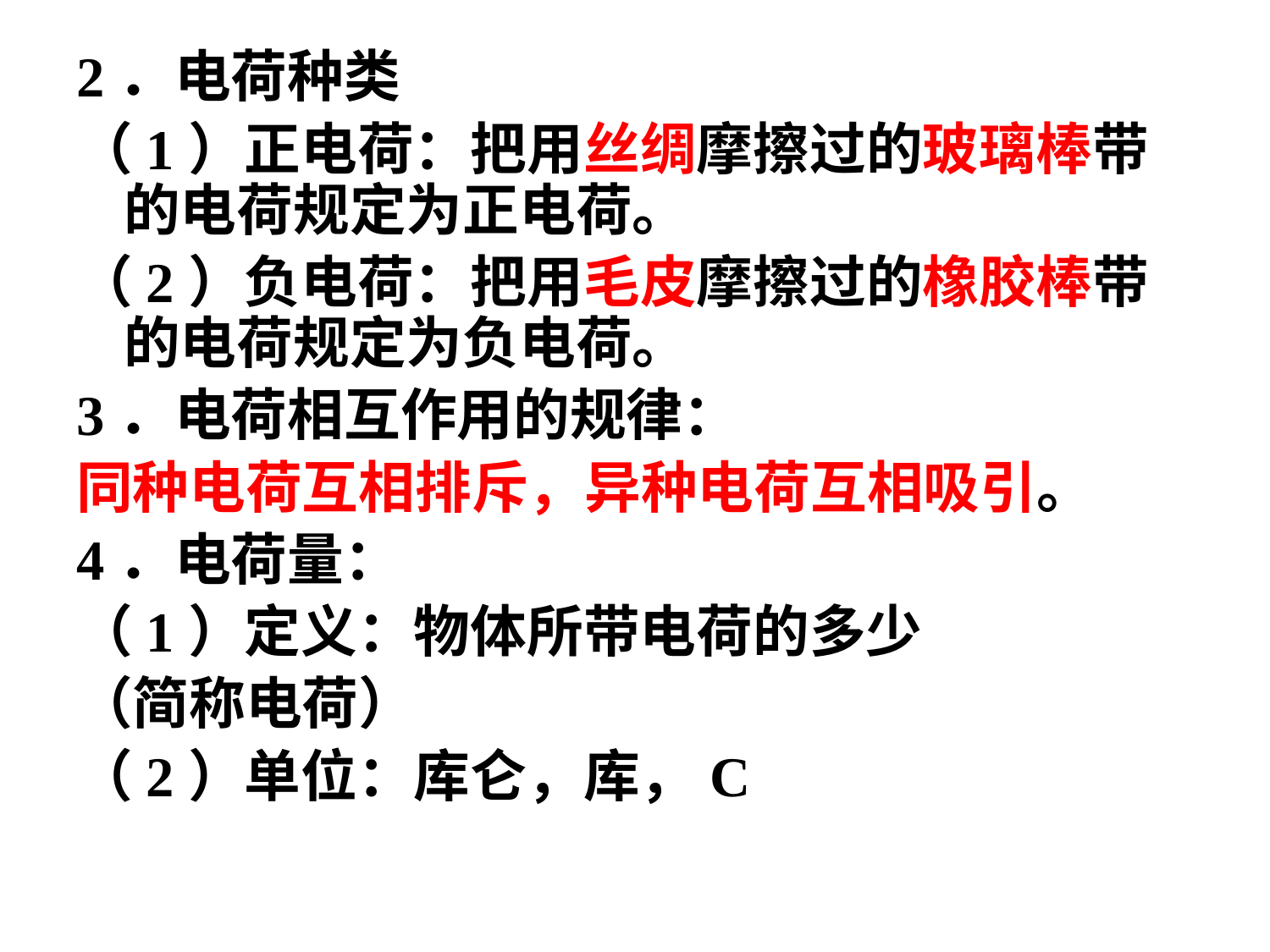

2．电荷种类
（1）正电荷：把用丝绸摩擦过的玻璃棒带的电荷规定为正电荷。
（2）负电荷：把用毛皮摩擦过的橡胶棒带的电荷规定为负电荷。
3．电荷相互作用的规律：
同种电荷互相排斥，异种电荷互相吸引。
4．电荷量：
（1）定义：物体所带电荷的多少
（简称电荷）
（2）单位：库仑，库，C